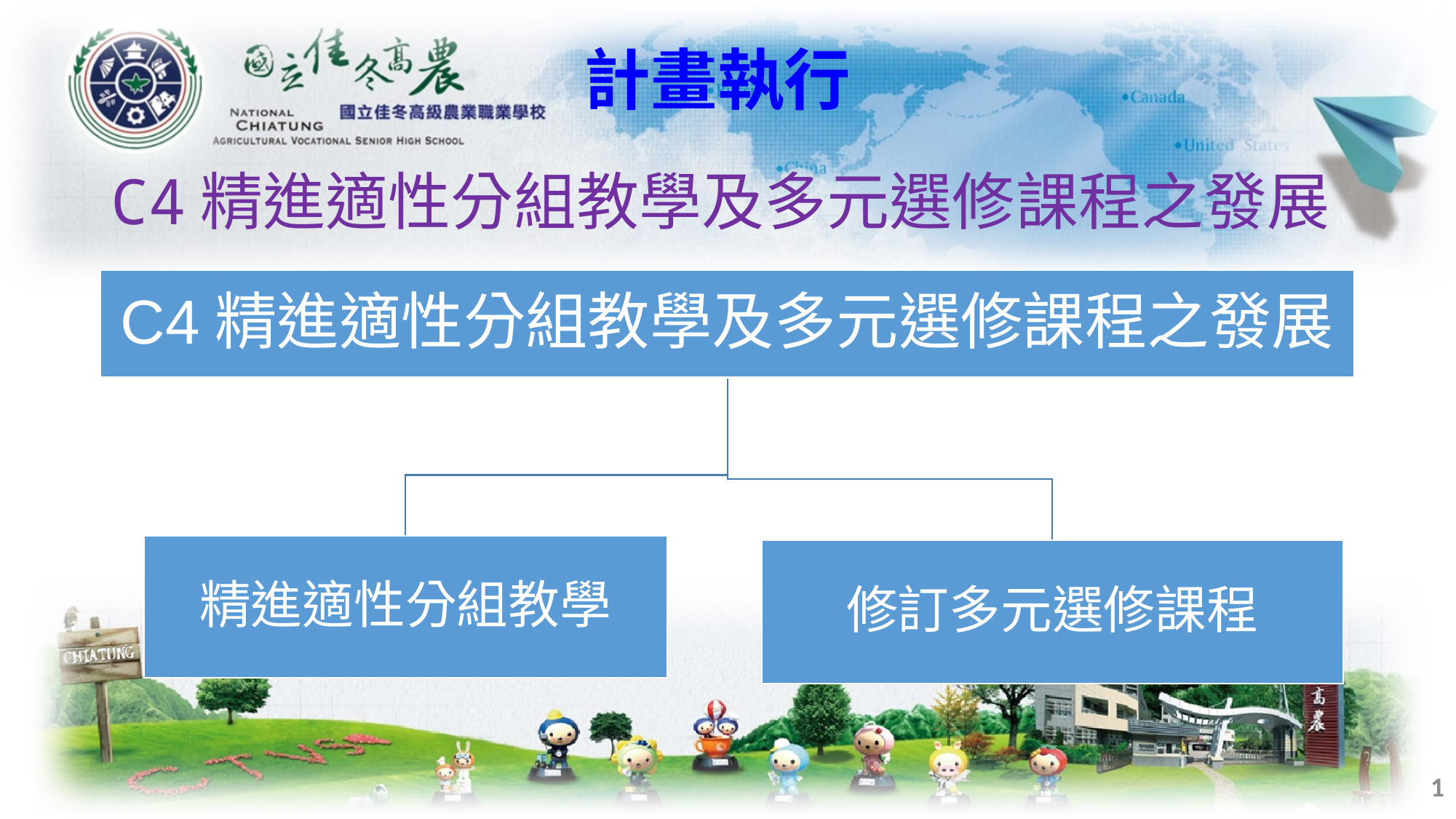

計畫執行
# C4精進適性分組教學及多元選修課程之發展
C4精進適性分組教學及多元選修課程之發展
精進適性分組教學
修訂多元選修課程
1